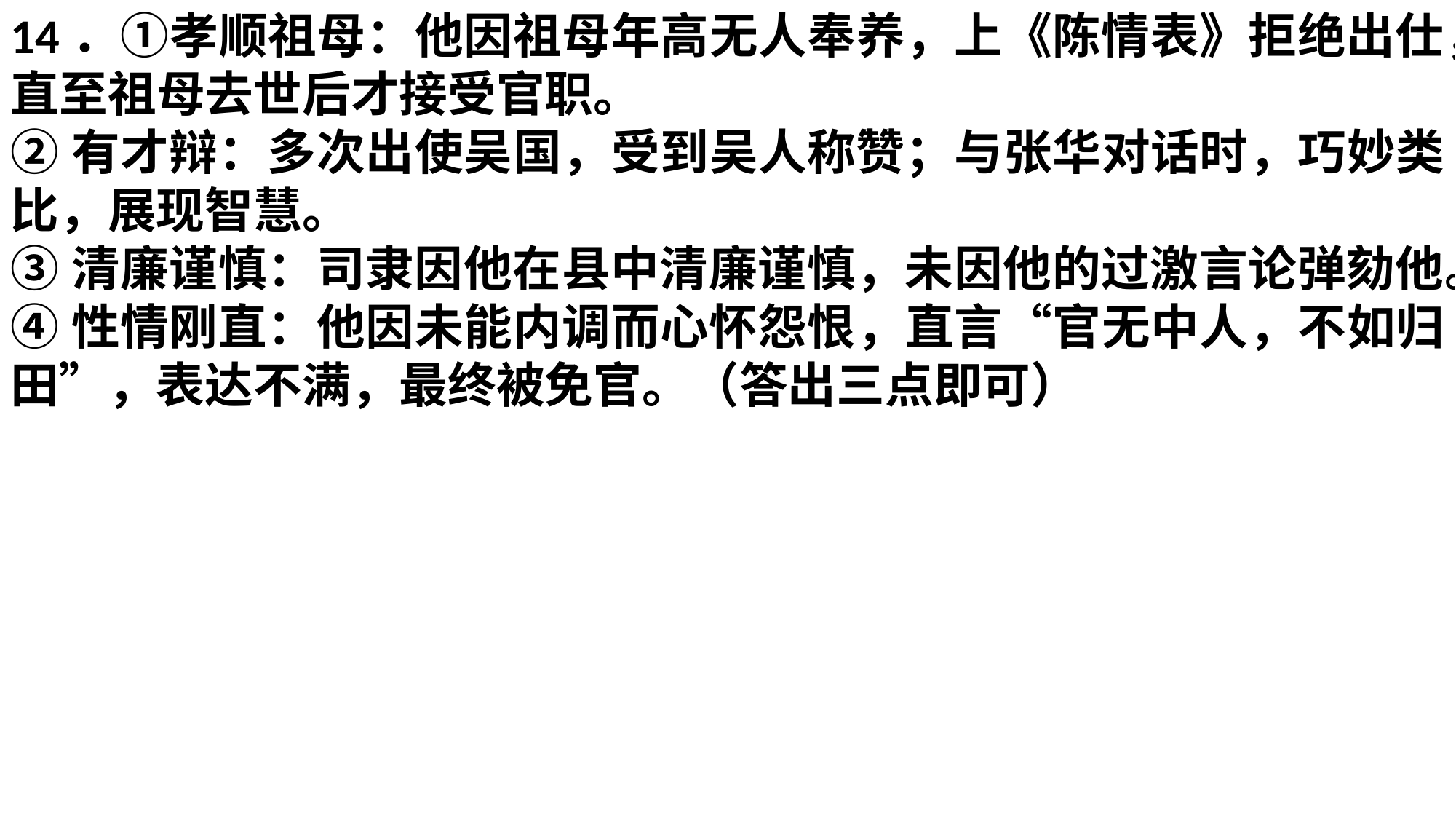

14．①孝顺祖母：他因祖母年高无人奉养，上《陈情表》拒绝出仕，直至祖母去世后才接受官职。
②有才辩：多次出使吴国，受到吴人称赞；与张华对话时，巧妙类比，展现智慧。
③清廉谨慎：司隶因他在县中清廉谨慎，未因他的过激言论弹劾他。
④性情刚直：他因未能内调而心怀怨恨，直言“官无中人，不如归田”，表达不满，最终被免官。（答出三点即可）